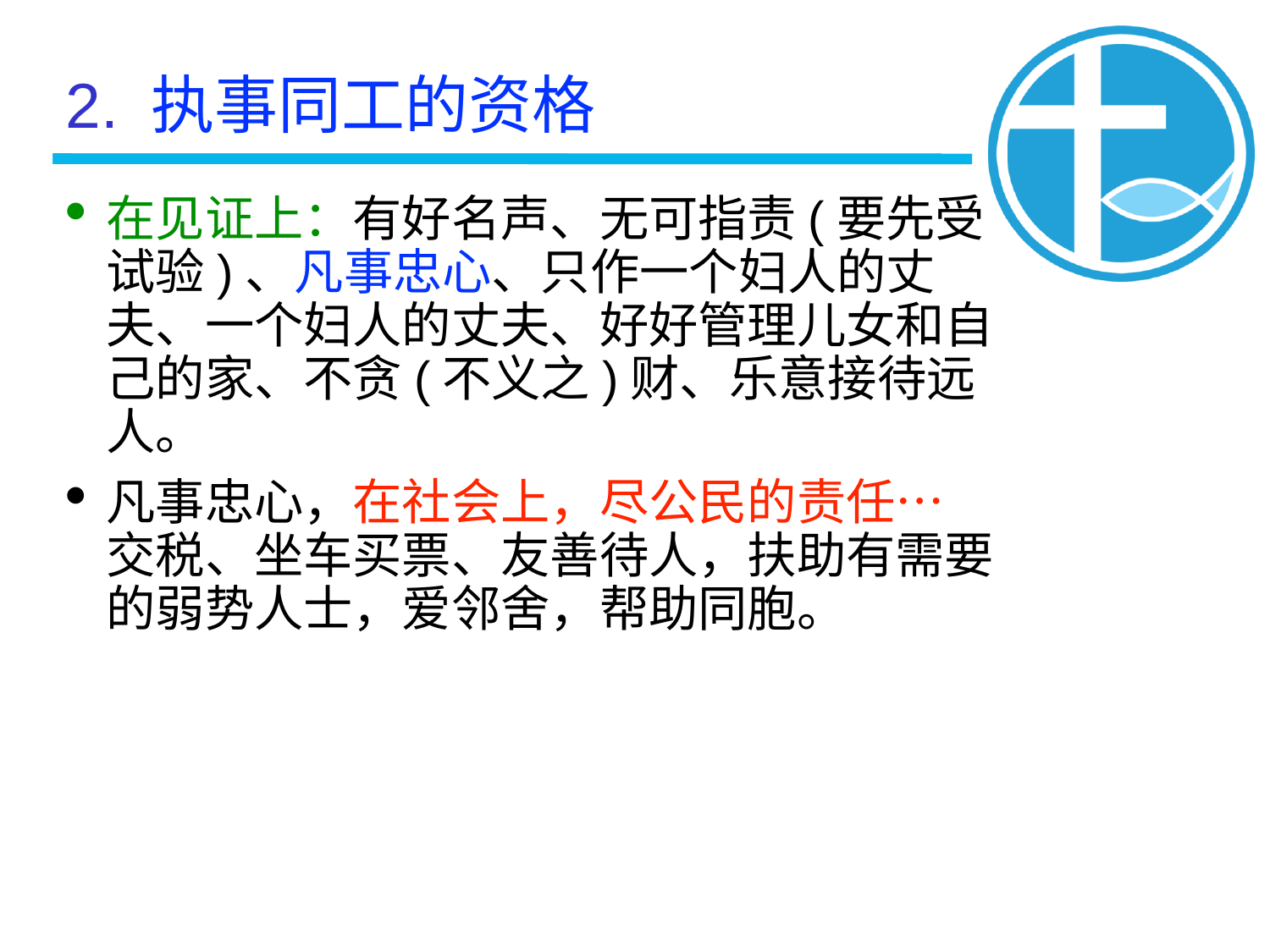

2. 执事同工的资格
在见证上：有好名声、无可指责(要先受试验)、凡事忠心、只作一个妇人的丈夫、一个妇人的丈夫、好好管理儿女和自己的家、不贪(不义之)财、乐意接待远人。
凡事忠心，在社会上，尽公民的责任⋯
交税、坐车买票、友善待人，扶助有需要的弱势人士，爱邻舍，帮助同胞。